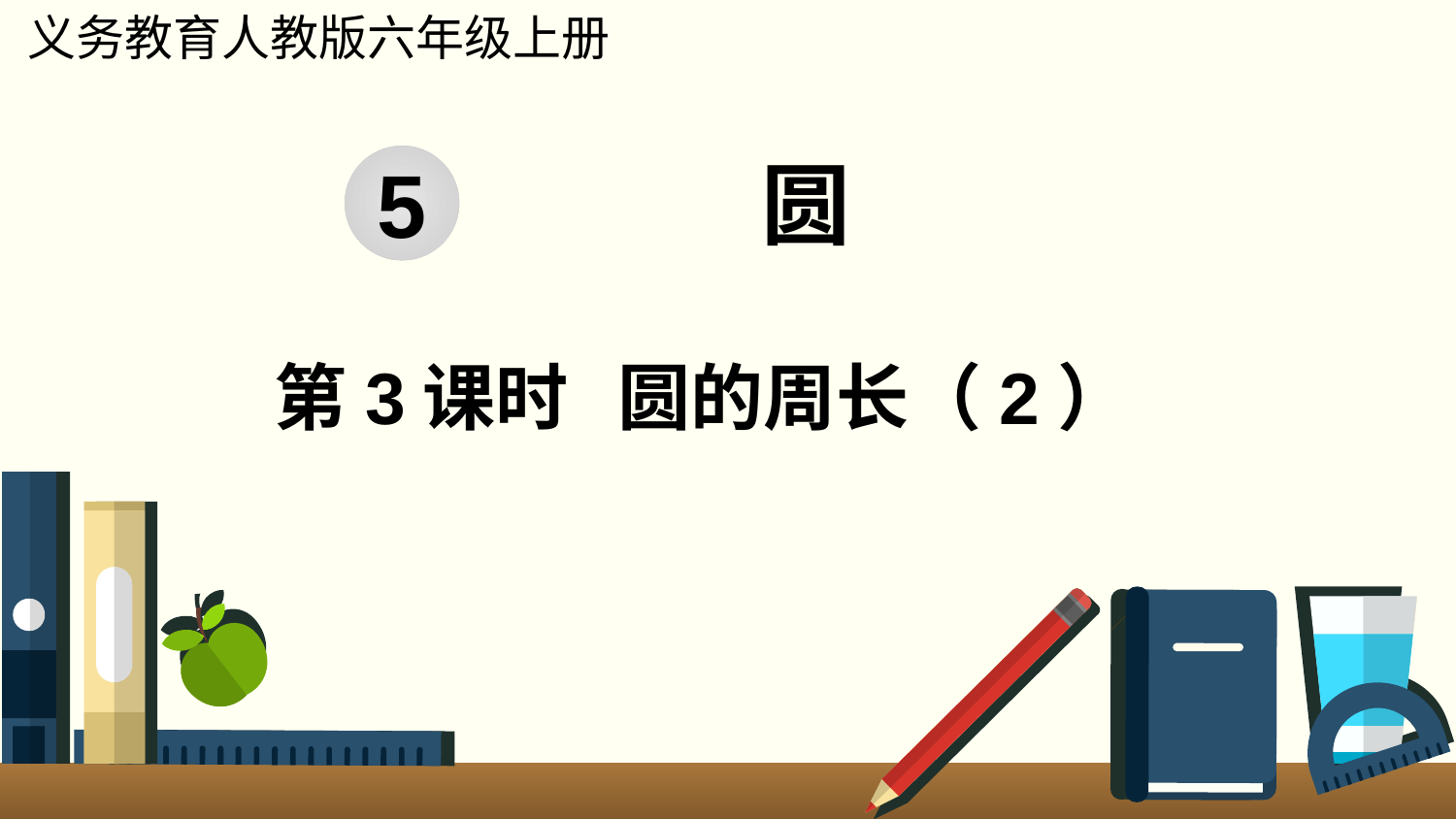

义务教育人教版六年级上册
圆
5
第3课时   圆的周长（2）
www.youyi100.com
www.youyi100.com
www.youyi100.com
www.youyi100.com
www.youyi100.com
www.youyi100.com
www.youyi100.com
www.youyi100.com
www.youyi100.com

优翼